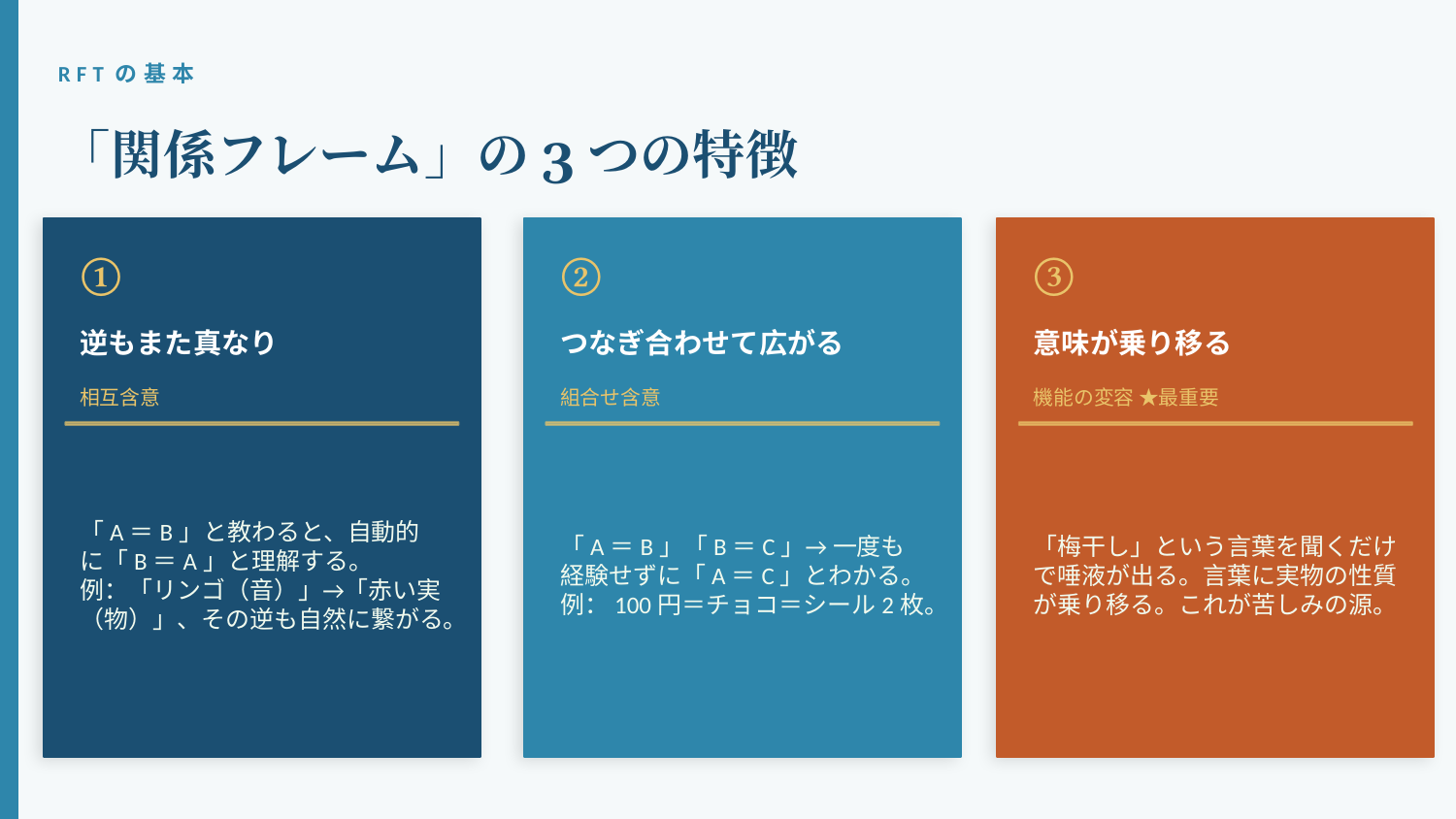

RFTの基本
「関係フレーム」の3つの特徴

①
②
③
逆もまた真なり
つなぎ合わせて広がる
意味が乗り移る
相互含意
組合せ含意
機能の変容 ★最重要

「A＝B」と教わると、自動的に「B＝A」と理解する。
例：「リンゴ（音）」→「赤い実（物）」、その逆も自然に繋がる。
「A＝B」「B＝C」→ 一度も経験せずに「A＝C」とわかる。
例：100円＝チョコ＝シール2枚。
「梅干し」という言葉を聞くだけで唾液が出る。言葉に実物の性質が乗り移る。これが苦しみの源。